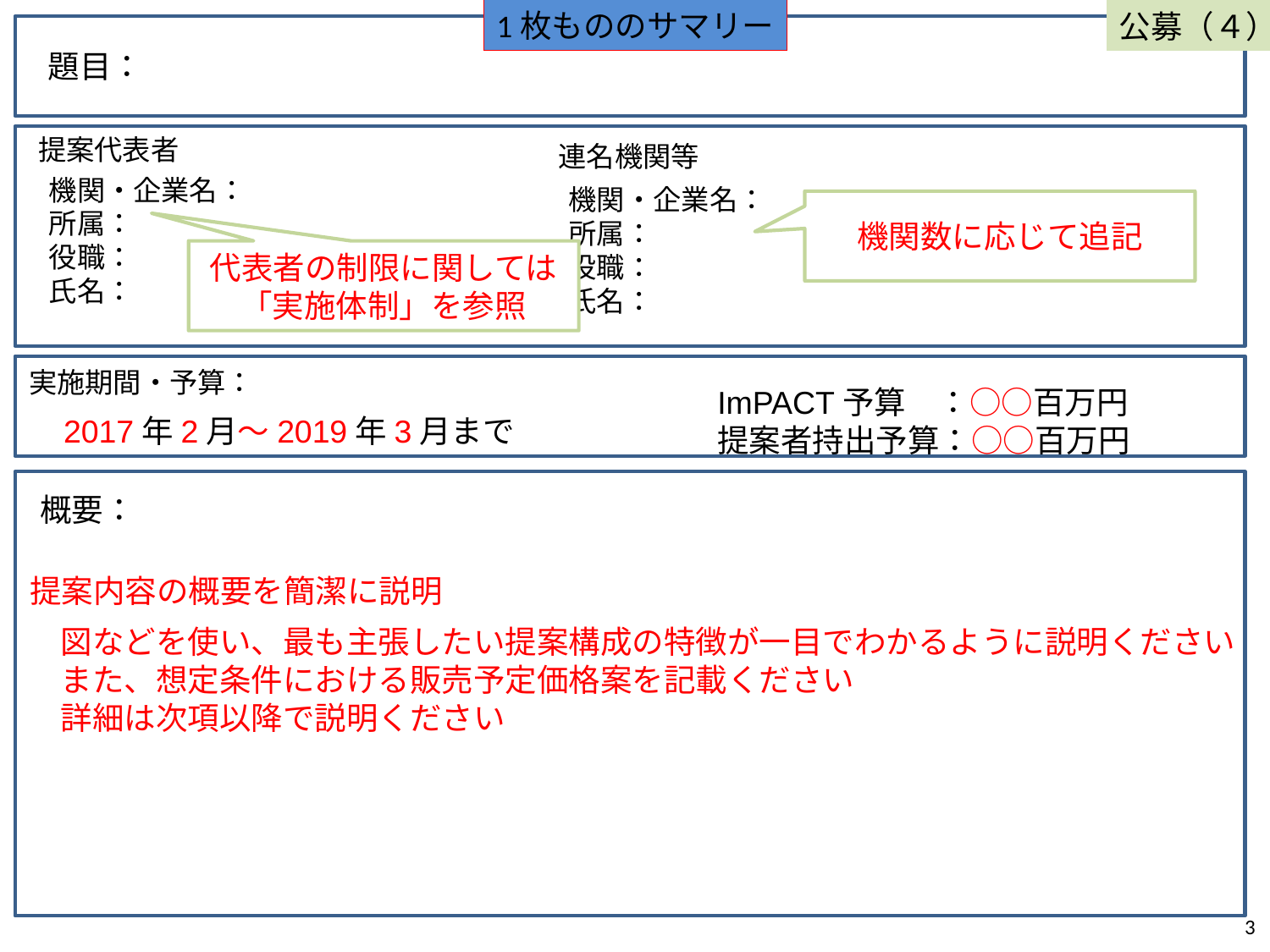

1枚もののサマリー
公募（４）

題目：

提案代表者
連名機関等
機関・企業名：
所属：
役職：
氏名：
機関・企業名：
所属：
役職：
氏名：
機関数に応じて追記
代表者の制限に関しては
「実施体制」を参照

実施期間・予算：
ImPACT予算　：○○百万円
提案者持出予算：○○百万円
2017年2月～2019年3月まで

概要：
提案内容の概要を簡潔に説明
図などを使い、最も主張したい提案構成の特徴が一目でわかるように説明ください
また、想定条件における販売予定価格案を記載ください
詳細は次項以降で説明ください
3